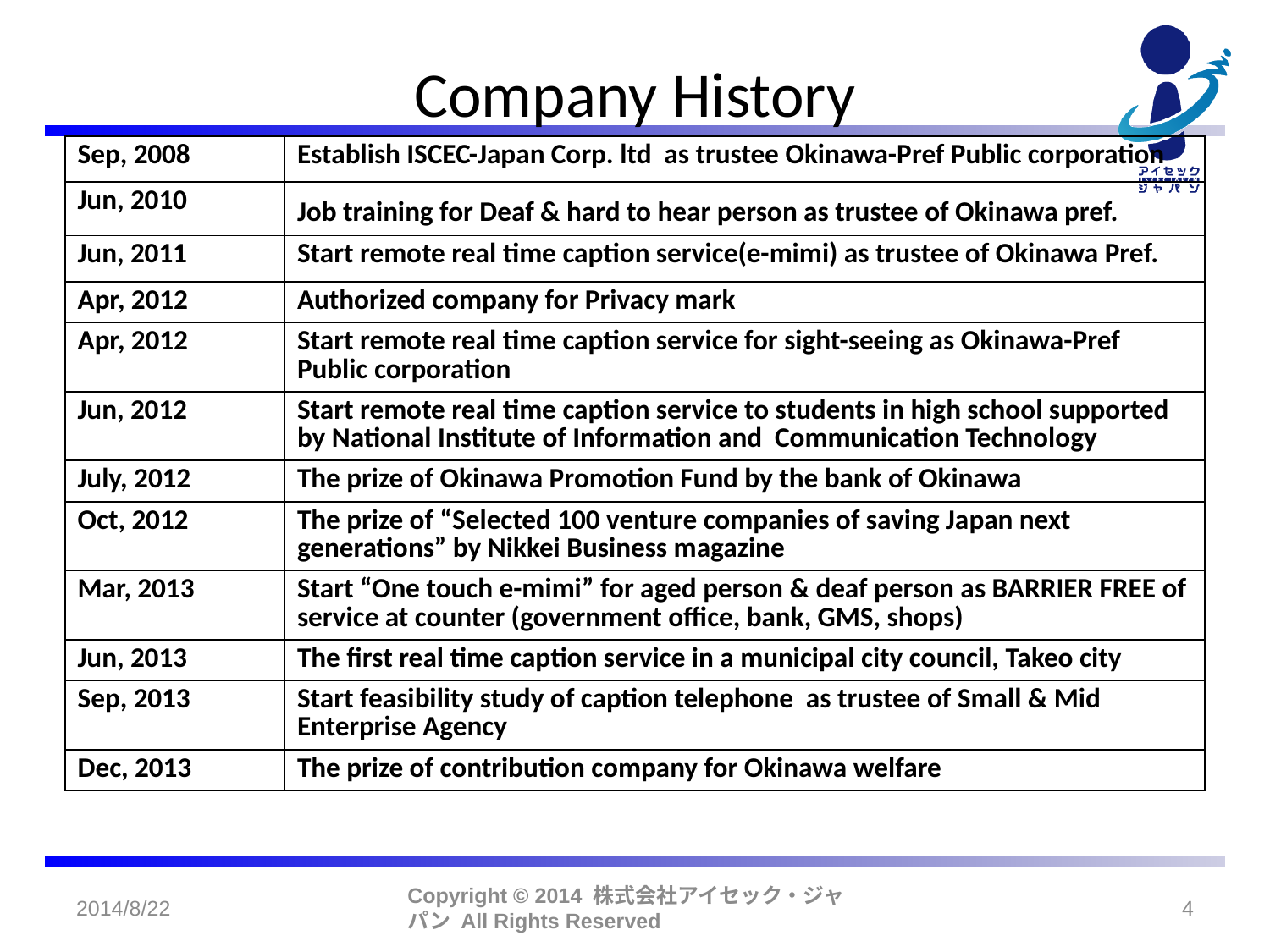

# Company History
| Sep, 2008 | Establish ISCEC-Japan Corp. ltd as trustee Okinawa-Pref Public corporation |
| --- | --- |
| Jun, 2010 | Job training for Deaf & hard to hear person as trustee of Okinawa pref. |
| Jun, 2011 | Start remote real time caption service(e-mimi) as trustee of Okinawa Pref. |
| Apr, 2012 | Authorized company for Privacy mark |
| Apr, 2012 | Start remote real time caption service for sight-seeing as Okinawa-Pref Public corporation |
| Jun, 2012 | Start remote real time caption service to students in high school supported by National Institute of Information and Communication Technology |
| July, 2012 | The prize of Okinawa Promotion Fund by the bank of Okinawa |
| Oct, 2012 | The prize of “Selected 100 venture companies of saving Japan next generations” by Nikkei Business magazine |
| Mar, 2013 | Start “One touch e-mimi” for aged person & deaf person as BARRIER FREE of service at counter (government office, bank, GMS, shops) |
| Jun, 2013 | The first real time caption service in a municipal city council, Takeo city |
| Sep, 2013 | Start feasibility study of caption telephone as trustee of Small & Mid Enterprise Agency |
| Dec, 2013 | The prize of contribution company for Okinawa welfare |
2014/8/22
Copyright © 2014 株式会社アイセック・ジャパン All Rights Reserved
4